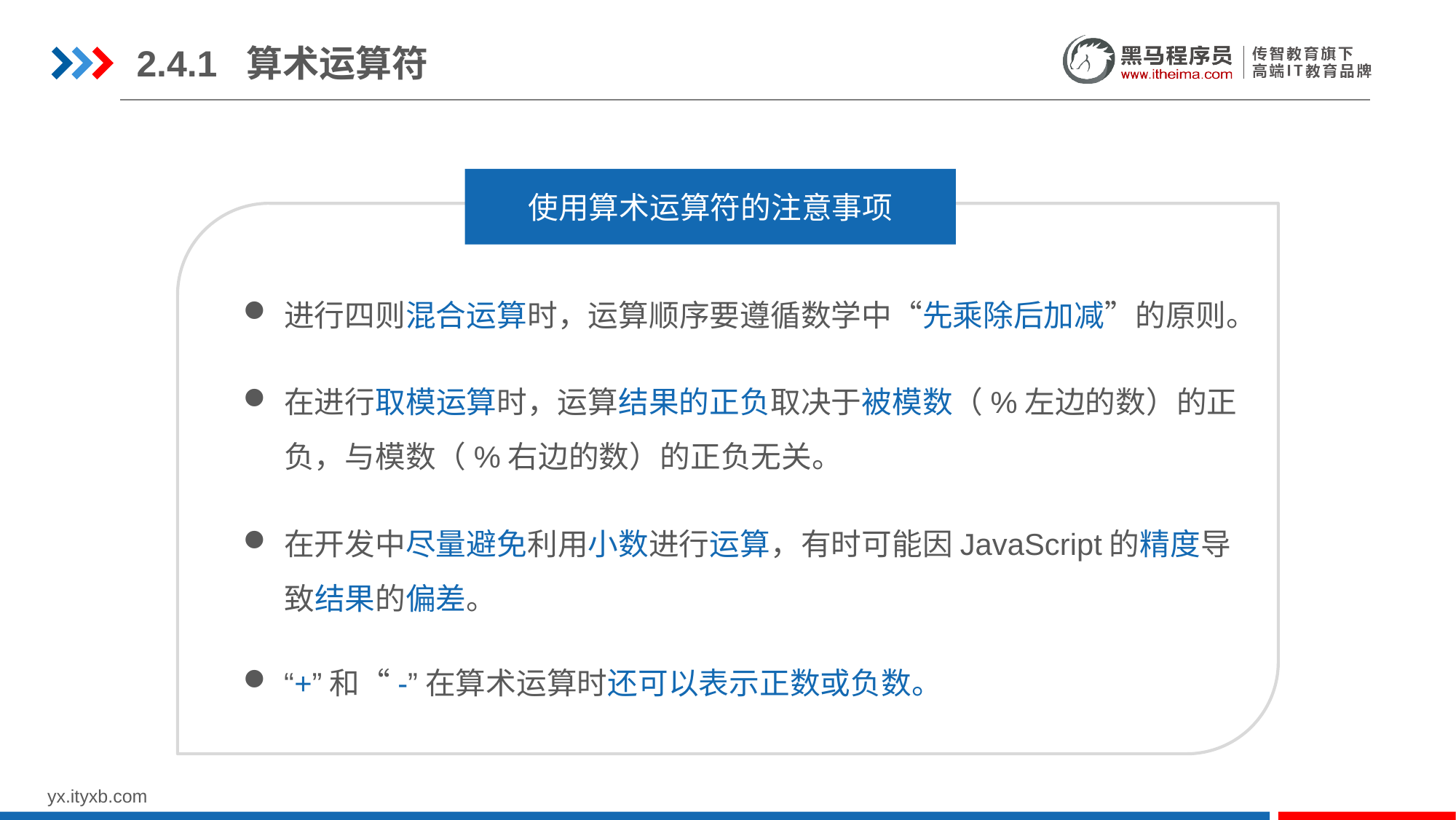

2.4.1  算术运算符
使用算术运算符的注意事项

进行四则混合运算时，运算顺序要遵循数学中“先乘除后加减”的原则。

在进行取模运算时，运算结果的正负取决于被模数（%左边的数）的正负，与模数（%右边的数）的正负无关。

在开发中尽量避免利用小数进行运算，有时可能因JavaScript的精度导致结果的偏差。

“+”和“-”在算术运算时还可以表示正数或负数。